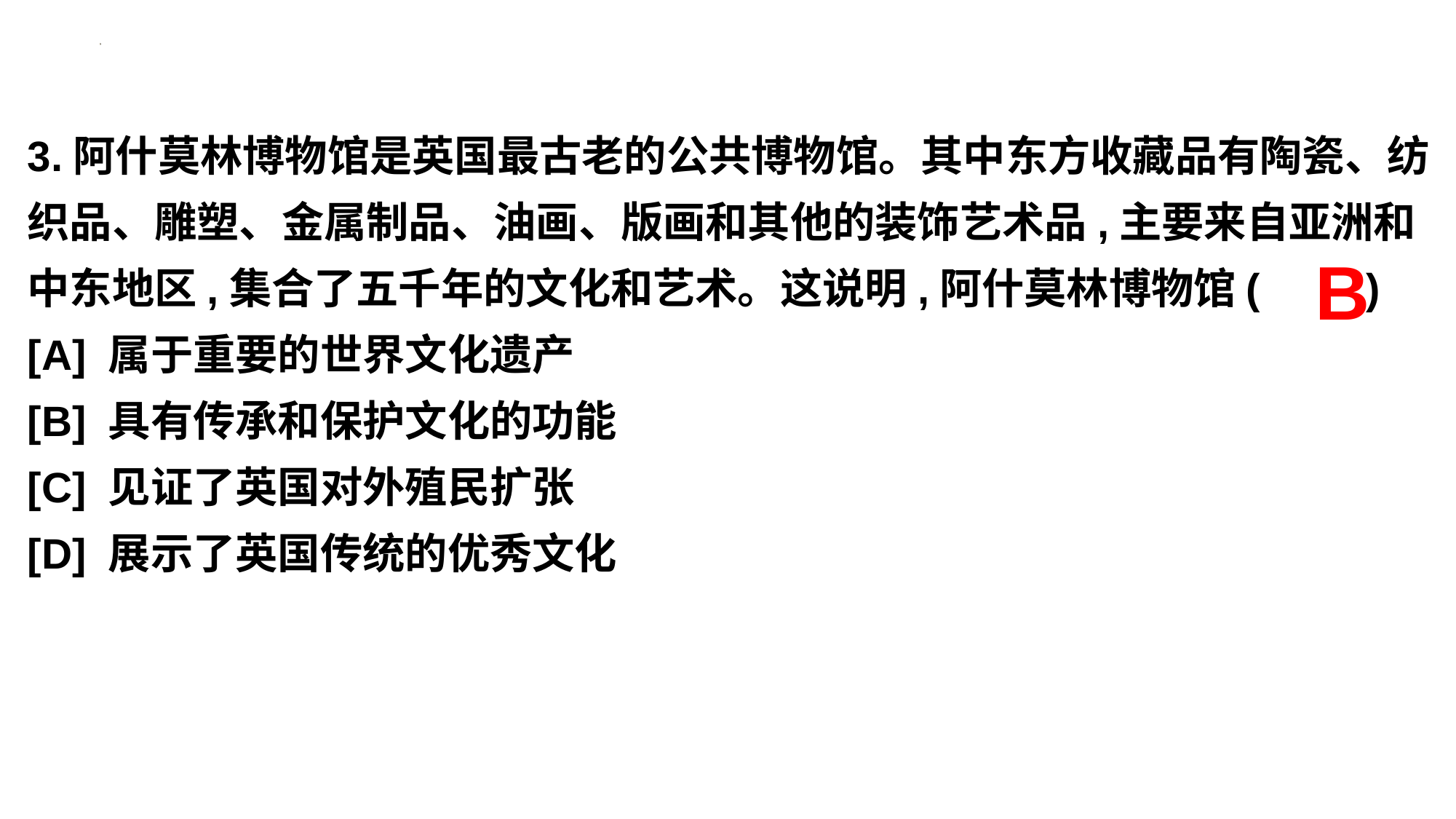

3.阿什莫林博物馆是英国最古老的公共博物馆。其中东方收藏品有陶瓷、纺织品、雕塑、金属制品、油画、版画和其他的装饰艺术品,主要来自亚洲和中东地区,集合了五千年的文化和艺术。这说明,阿什莫林博物馆(　　)
[A] 属于重要的世界文化遗产
[B] 具有传承和保护文化的功能
[C] 见证了英国对外殖民扩张
[D] 展示了英国传统的优秀文化
B